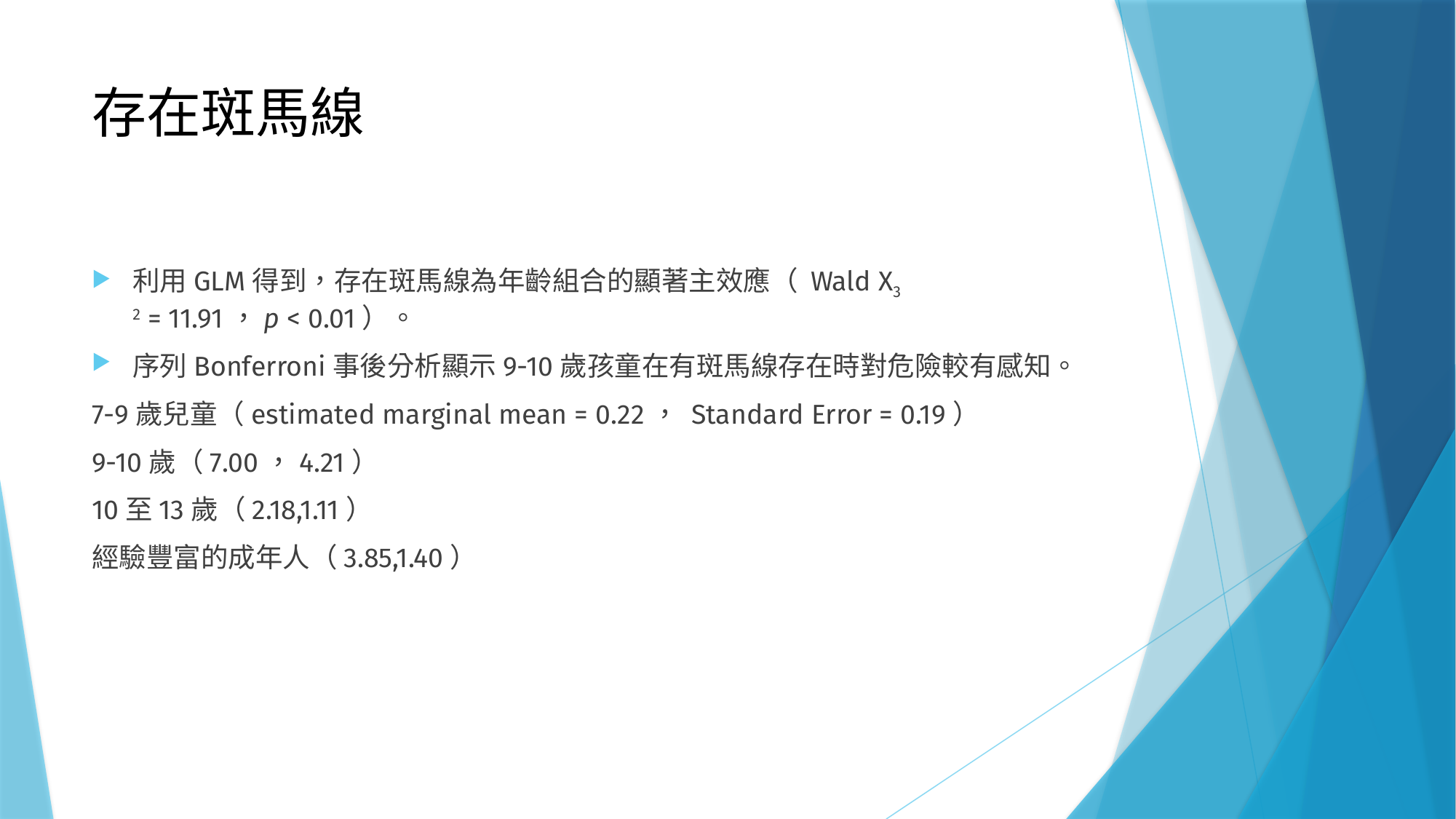

# 存在斑馬線
利用GLM得到，存在斑馬線為年齡組合的顯著主效應（ Wald X3 2 = 11.91，p < 0.01）。
序列Bonferroni事後分析顯示9-10歲孩童在有斑馬線存在時對危險較有感知。
7-9歲兒童（estimated marginal mean = 0.22， Standard Error = 0.19）
9-10歲（7.00，4.21）
10至13歲（2.18,1.11）
經驗豐富的成年人（3.85,1.40）